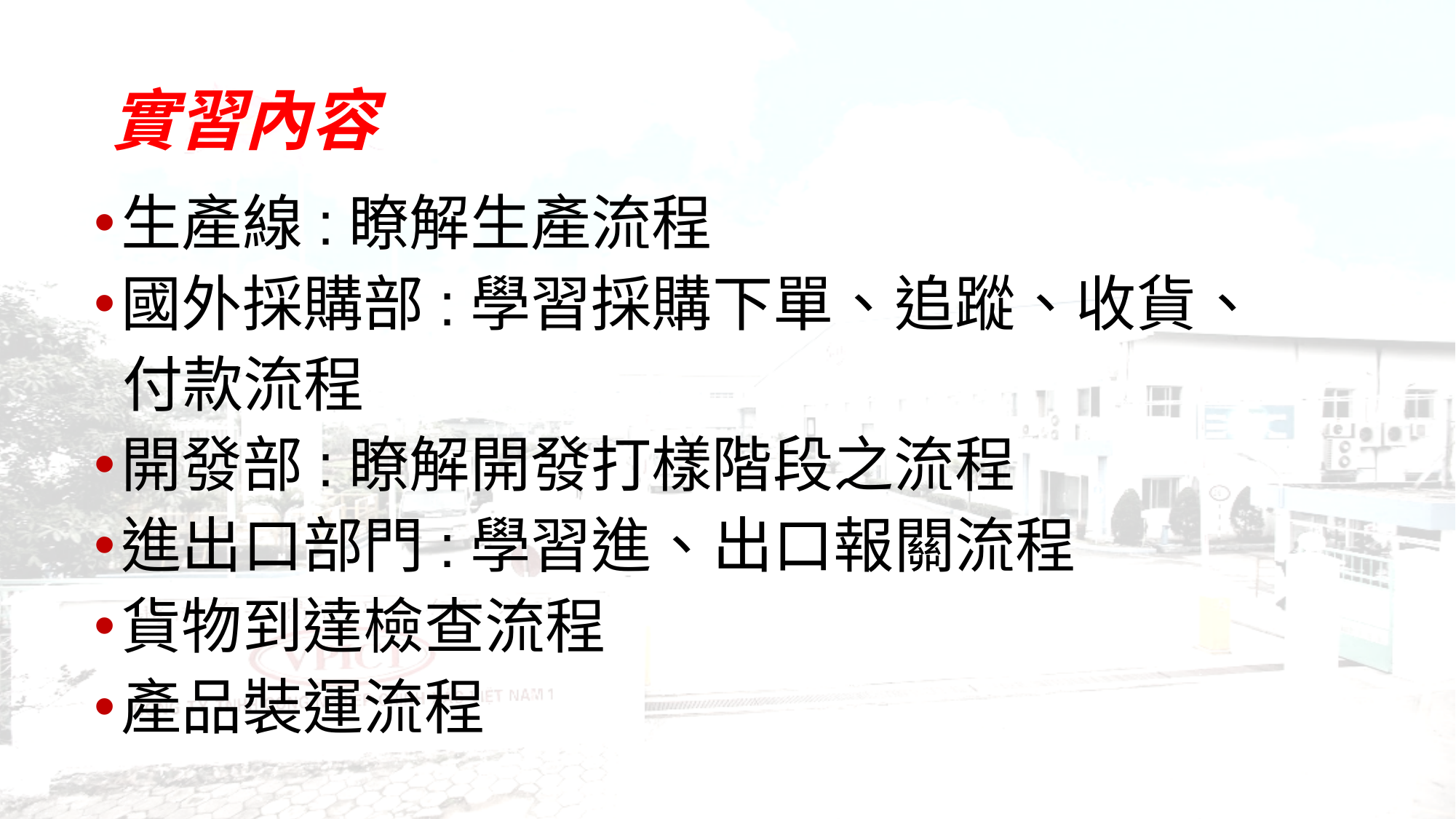

# 實習內容
生產線:瞭解生產流程
國外採購部:學習採購下單、追蹤、收貨、
 付款流程
開發部:瞭解開發打樣階段之流程
進出口部門:學習進、出口報關流程
貨物到達檢查流程
產品裝運流程